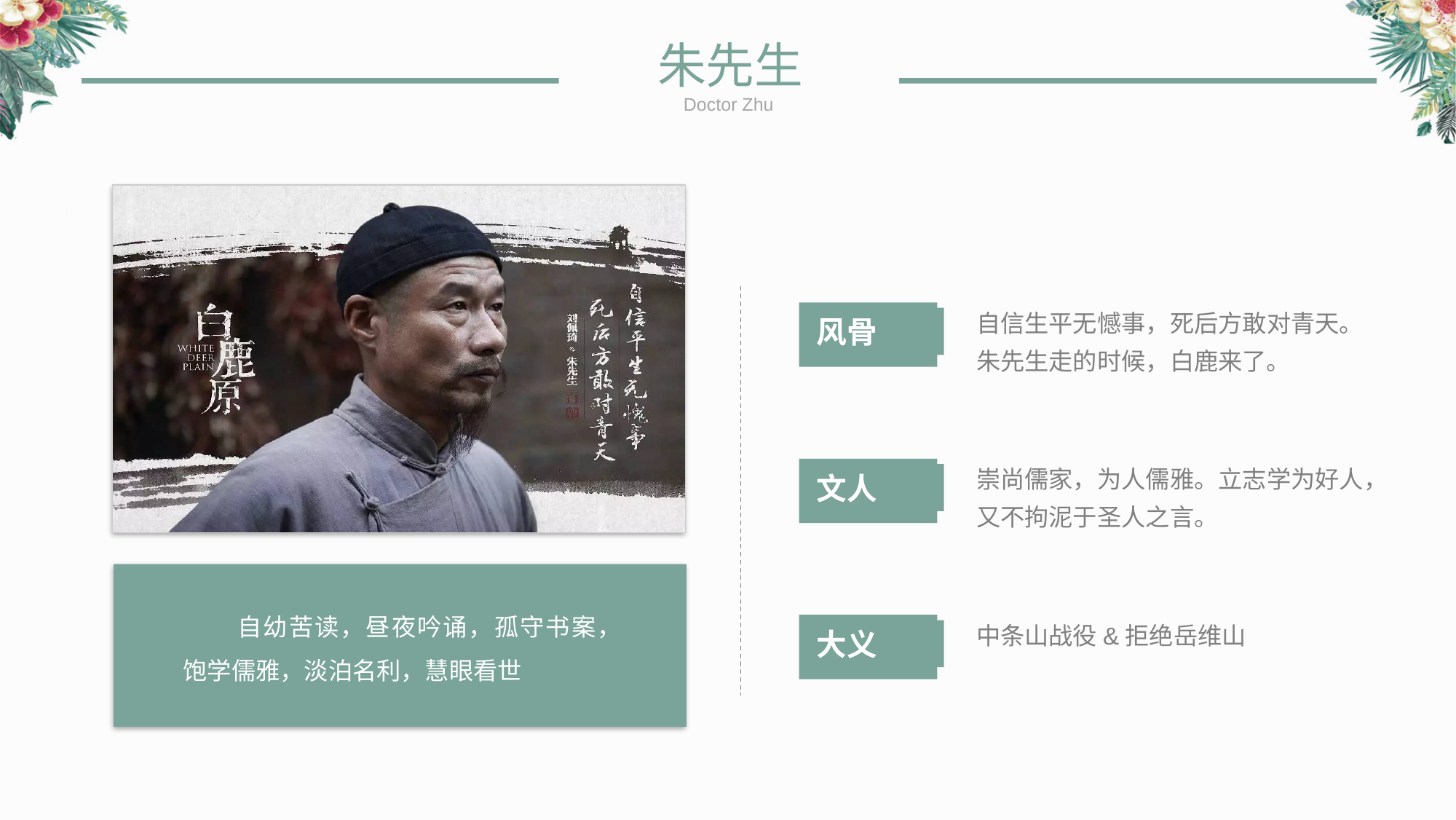

朱先生

Doctor Zhu

自信生平无憾事，死后方敢对青天。
朱先生走的时候，白鹿来了。

风骨
崇尚儒家，为人儒雅。立志学为好人，又不拘泥于圣人之言。

文人

自幼苦读，昼夜吟诵，孤守书案，饱学儒雅，淡泊名利，慧眼看世
中条山战役&拒绝岳维山

大义